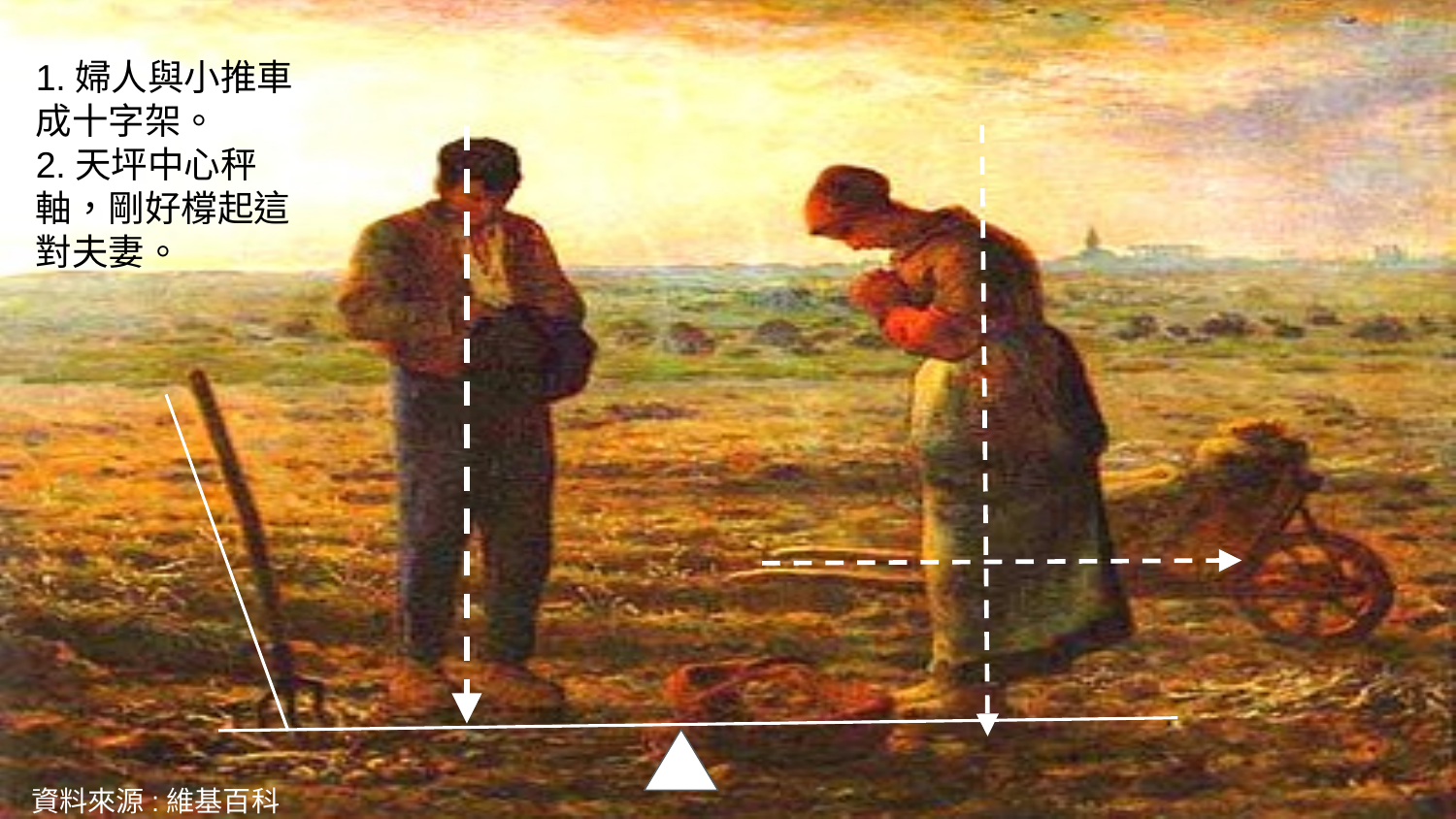

1.婦人與小推車成十字架。
2.天坪中心秤軸，剛好橕起這對夫妻。

資料來源:維基百科